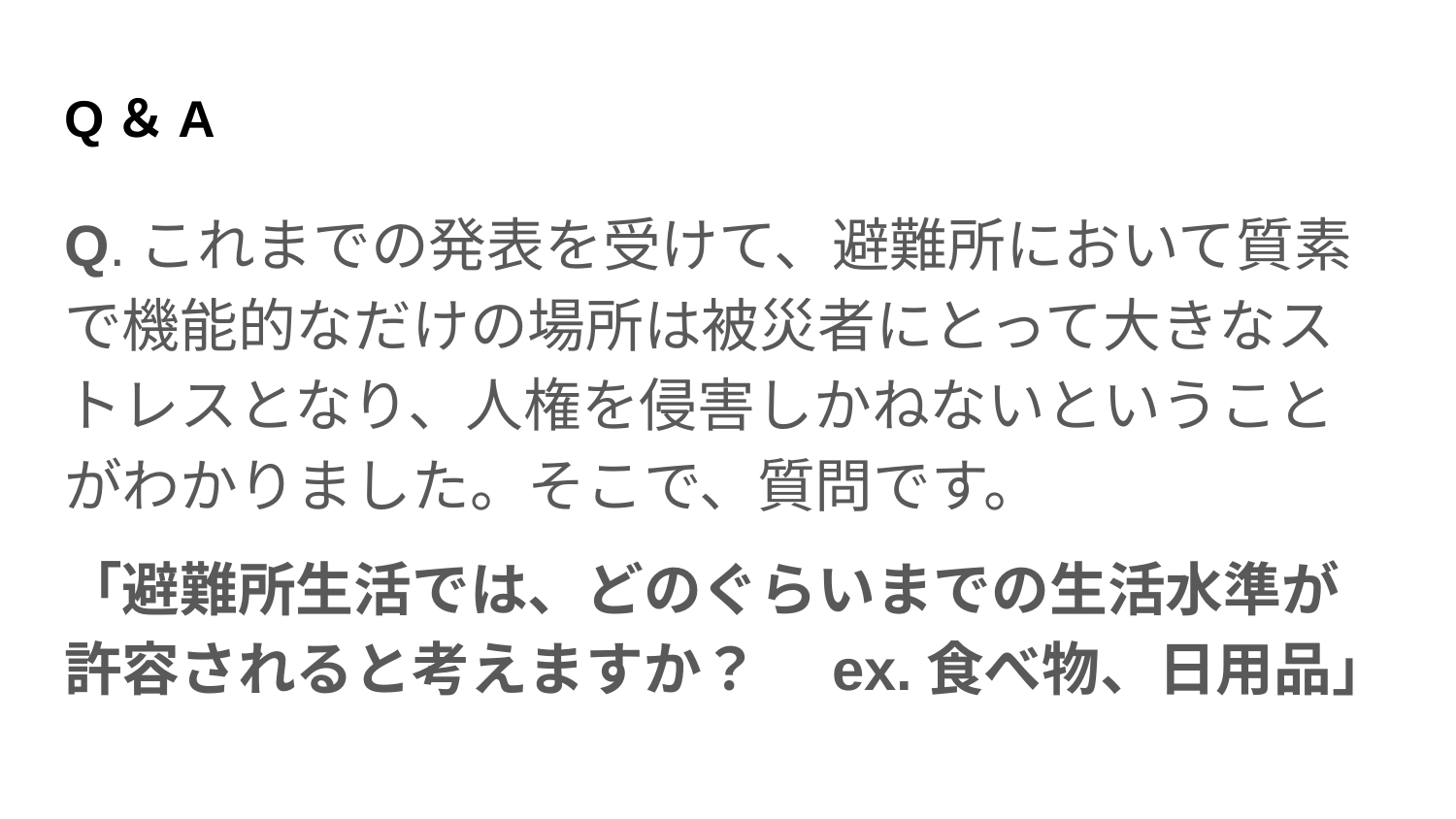

# Q＆A
Q.これまでの発表を受けて、避難所において質素で機能的なだけの場所は被災者にとって大きなストレスとなり、人権を侵害しかねないということがわかりました。そこで、質問です。
「避難所生活では、どのぐらいまでの生活水準が許容されると考えますか？　ex.食べ物、日用品」